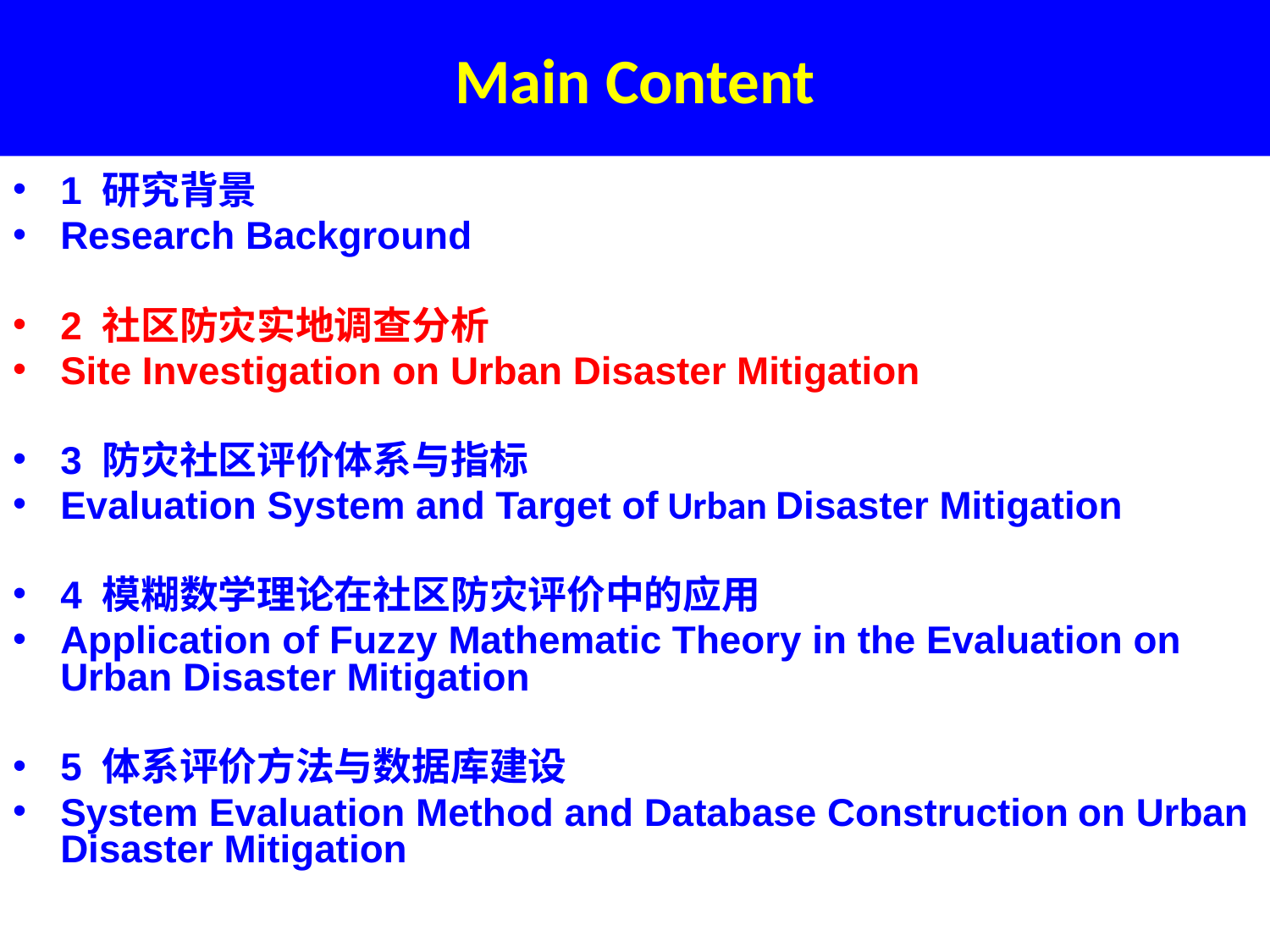

Main Content
1 研究背景
Research Background

2 社区防灾实地调查分析
Site Investigation on Urban Disaster Mitigation

3 防灾社区评价体系与指标
Evaluation System and Target of Urban Disaster Mitigation

4 模糊数学理论在社区防灾评价中的应用
Application of Fuzzy Mathematic Theory in the Evaluation on Urban Disaster Mitigation

5 体系评价方法与数据库建设
System Evaluation Method and Database Construction on Urban Disaster Mitigation